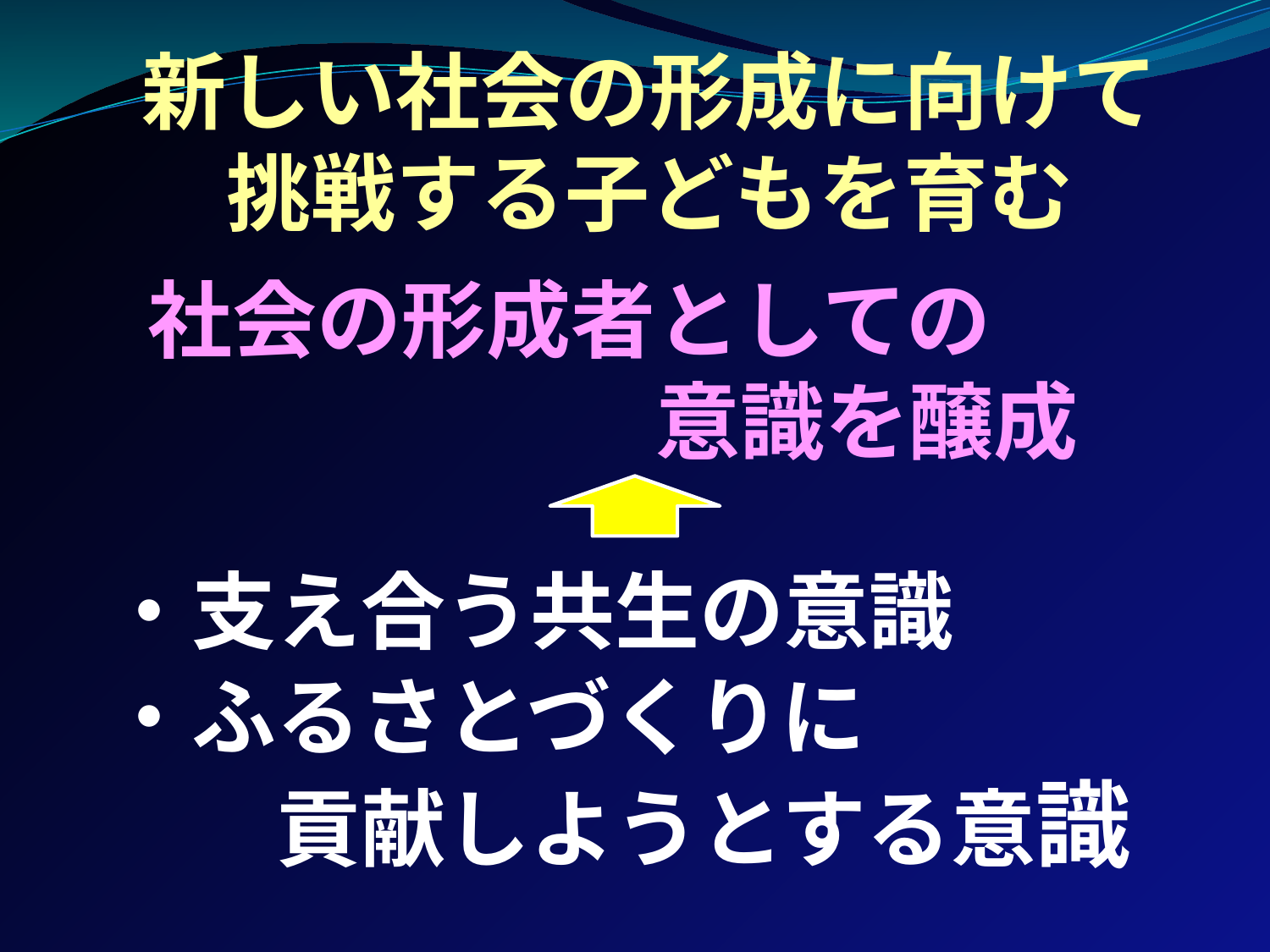

新しい社会の形成に向けて挑戦する子どもを育む
社会の形成者としての
　　　　　　意識を醸成

・支え合う共生の意識
・ふるさとづくりに
　　貢献しようとする意識